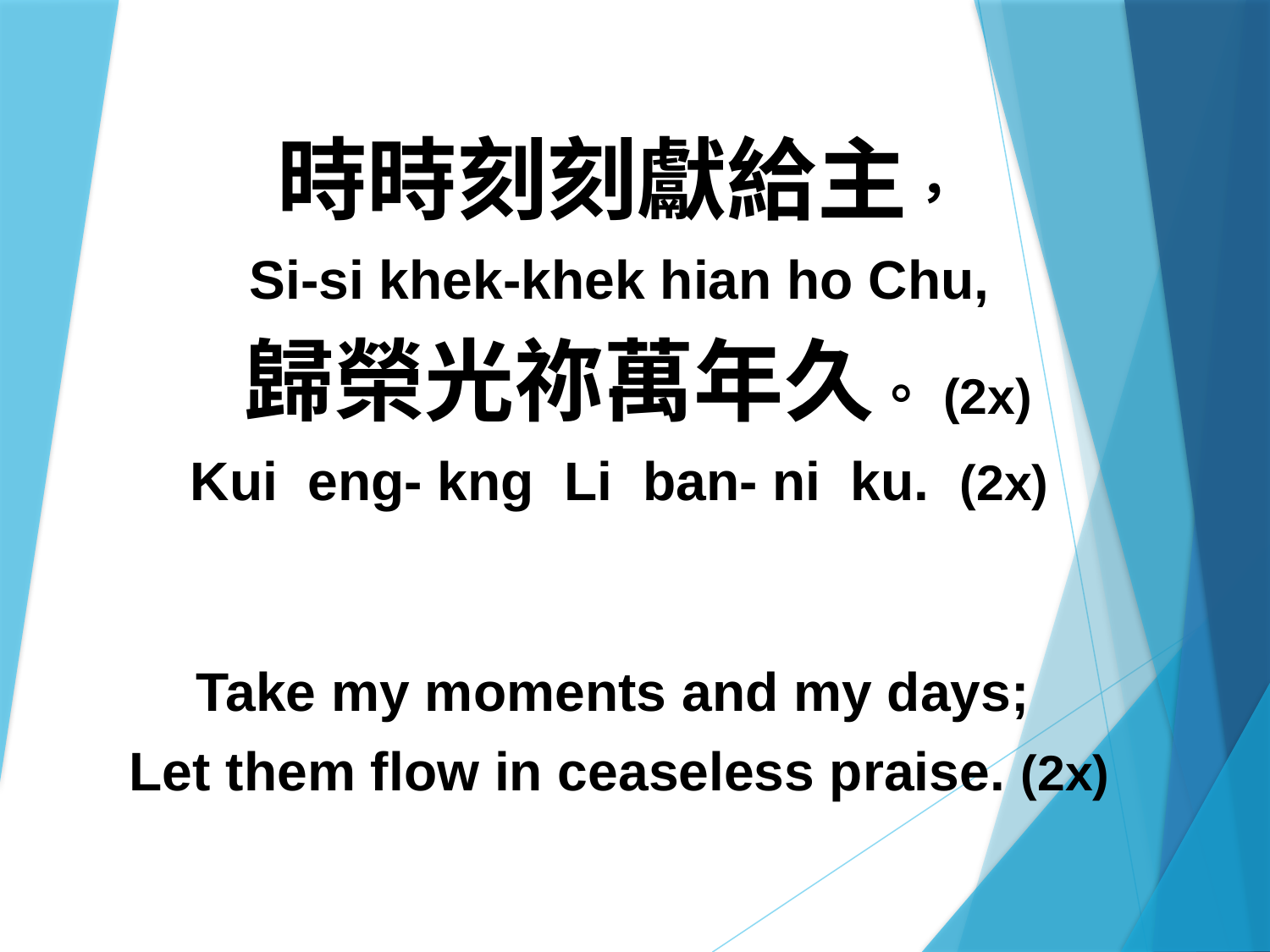

時時刻刻獻給主，
Si-si khek-khek hian ho Chu,
 歸榮光祢萬年久。 (2x)
Kui  eng- kng  Li  ban- ni  ku.  (2x)

Take my moments and my days;
Let them flow in ceaseless praise. (2x)